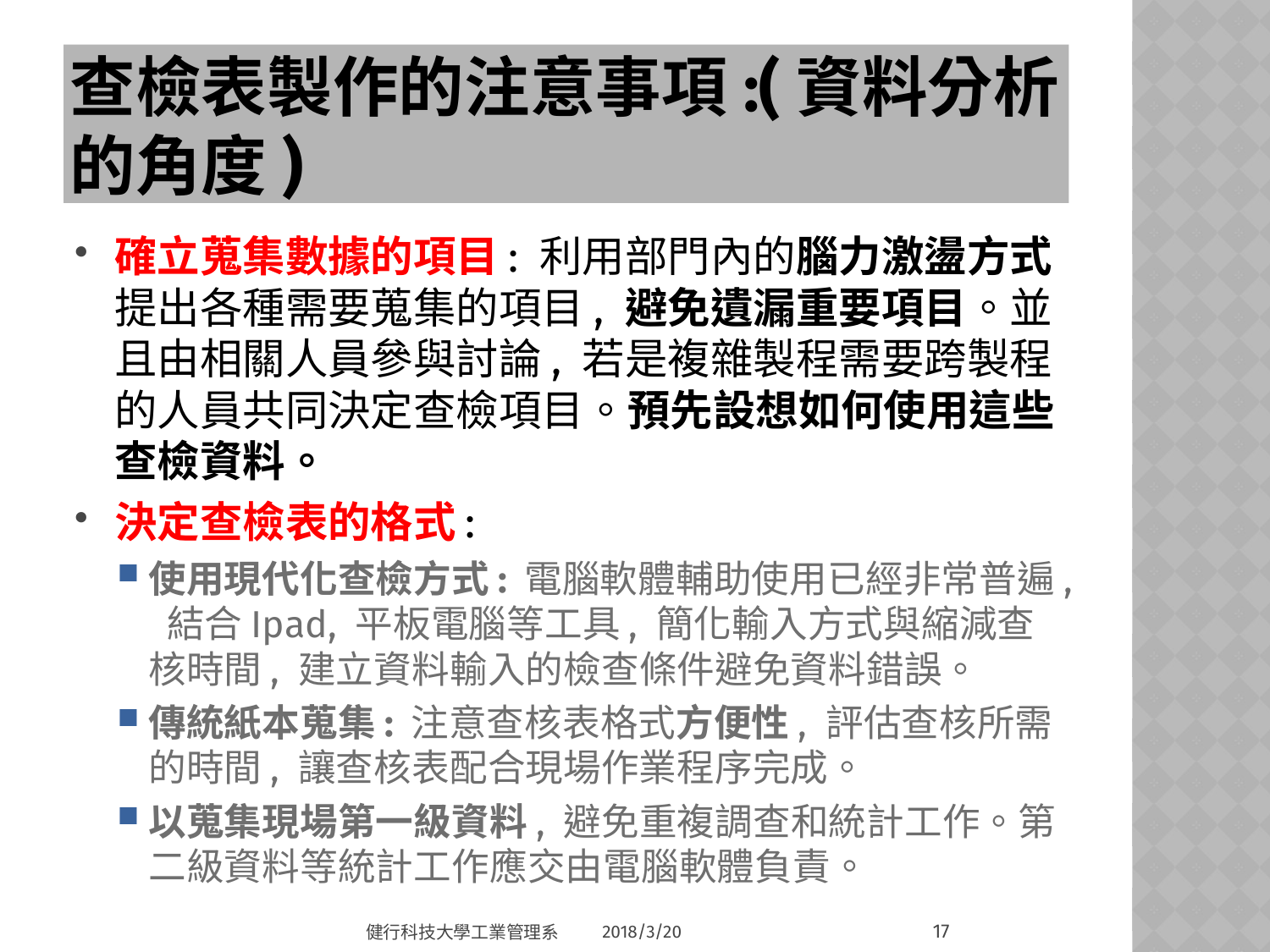

# 查檢表製作的注意事項:(資料分析的角度)
確立蒐集數據的項目: 利用部門內的腦力激盪方式提出各種需要蒐集的項目, 避免遺漏重要項目。並且由相關人員參與討論, 若是複雜製程需要跨製程的人員共同決定查檢項目。預先設想如何使用這些查檢資料。
決定查檢表的格式:
使用現代化查檢方式: 電腦軟體輔助使用已經非常普遍, 結合Ipad, 平板電腦等工具, 簡化輸入方式與縮減查核時間, 建立資料輸入的檢查條件避免資料錯誤。
傳統紙本蒐集: 注意查核表格式方便性, 評估查核所需的時間, 讓查核表配合現場作業程序完成。
以蒐集現場第一級資料, 避免重複調查和統計工作。第二級資料等統計工作應交由電腦軟體負責。
17
健行科技大學工業管理系
2018/3/20